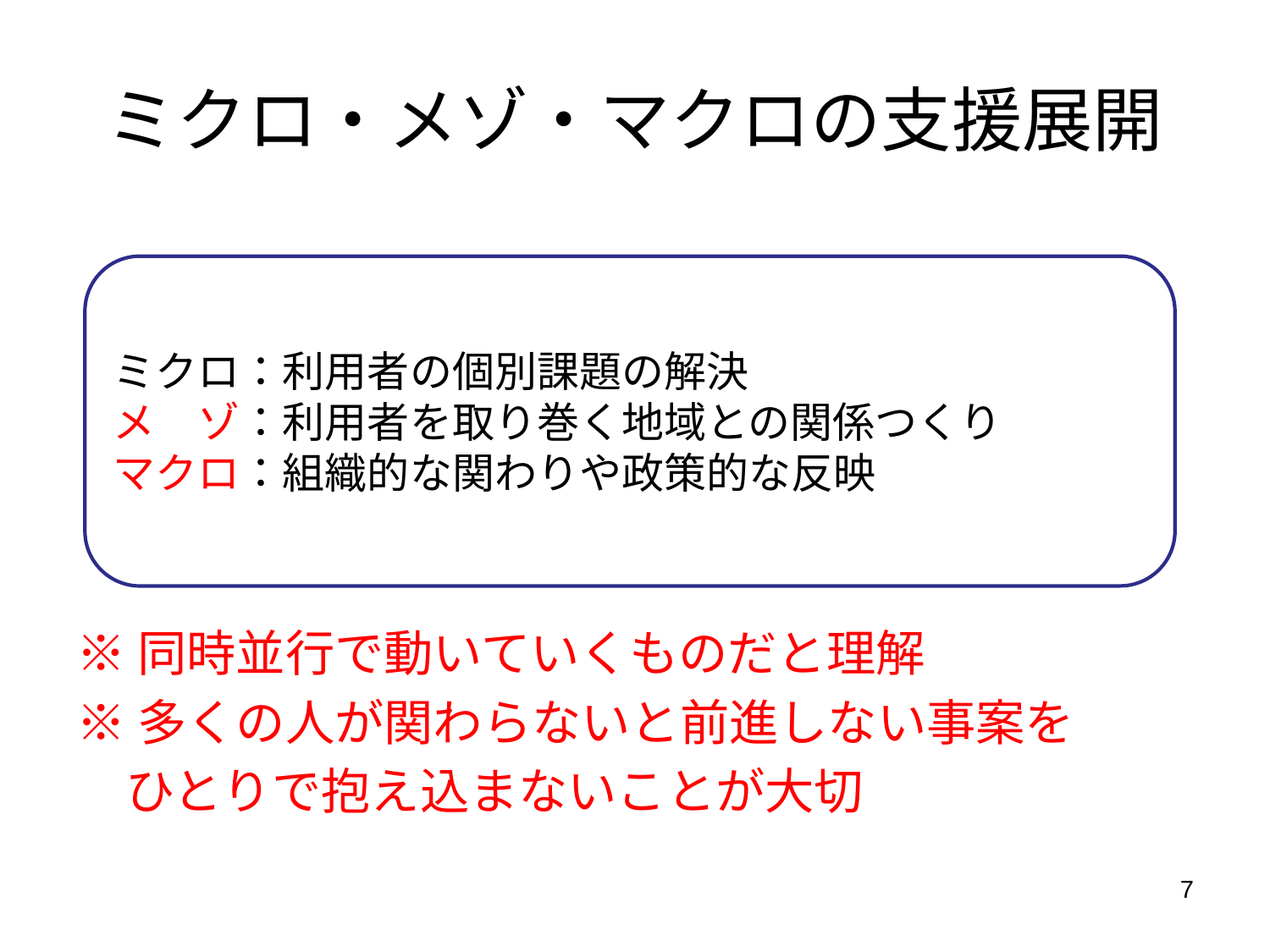

# ミクロ・メゾ・マクロの支援展開

※同時並行で動いていくものだと理解
※多くの人が関わらないと前進しない事案を
　ひとりで抱え込まないことが大切
ミクロ：利用者の個別課題の解決
メ　ゾ：利用者を取り巻く地域との関係つくり
マクロ：組織的な関わりや政策的な反映
7